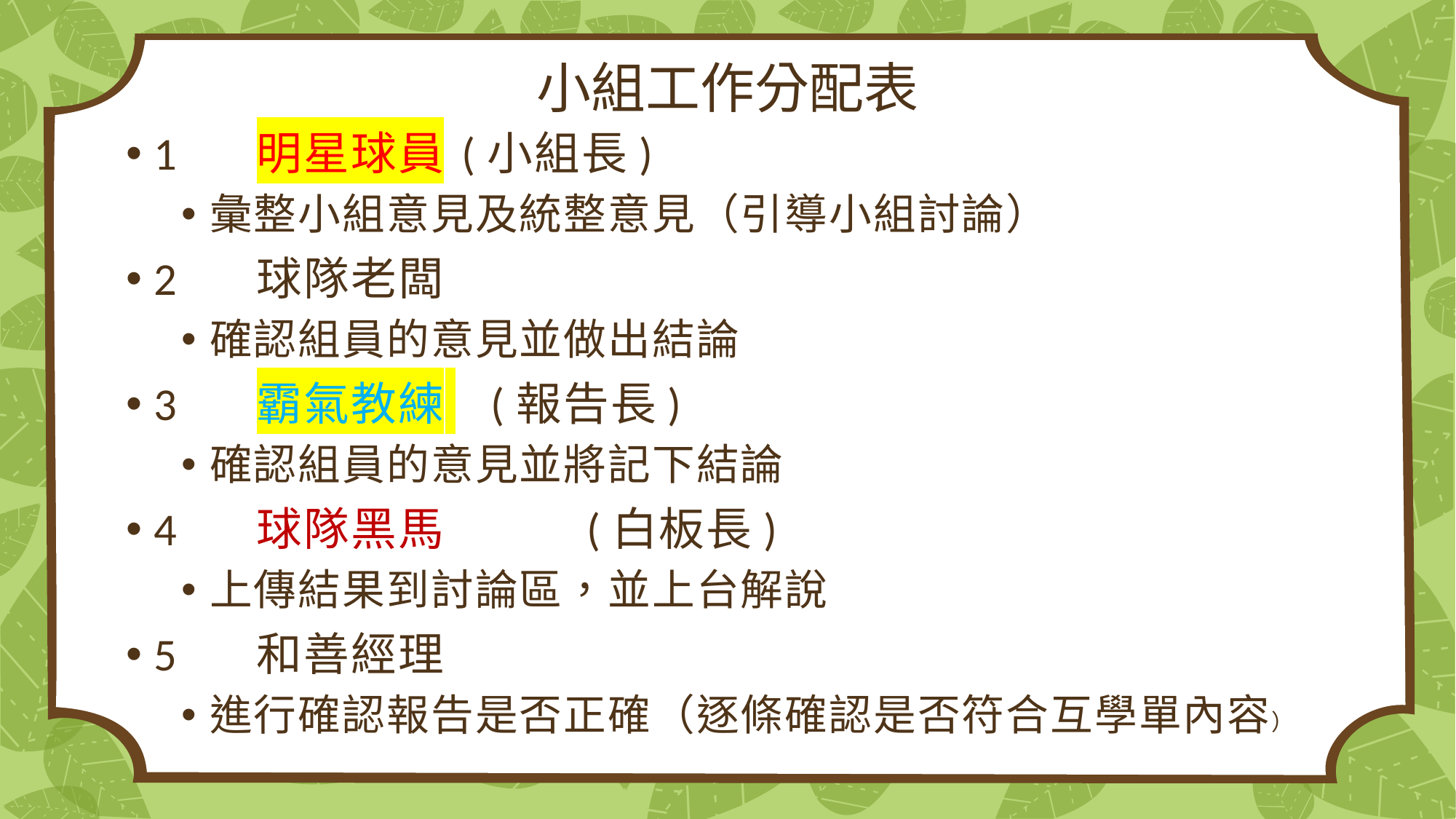

# 小組工作分配表
1	明星球員	(小組長)
彙整小組意見及統整意見（引導小組討論）
2	球隊老闆
確認組員的意見並做出結論
3	霸氣教練   (報告長)
確認組員的意見並將記下結論
4	球隊黑馬  	 (白板長)
上傳結果到討論區，並上台解說
5	和善經理
進行確認報告是否正確（逐條確認是否符合互學單內容）